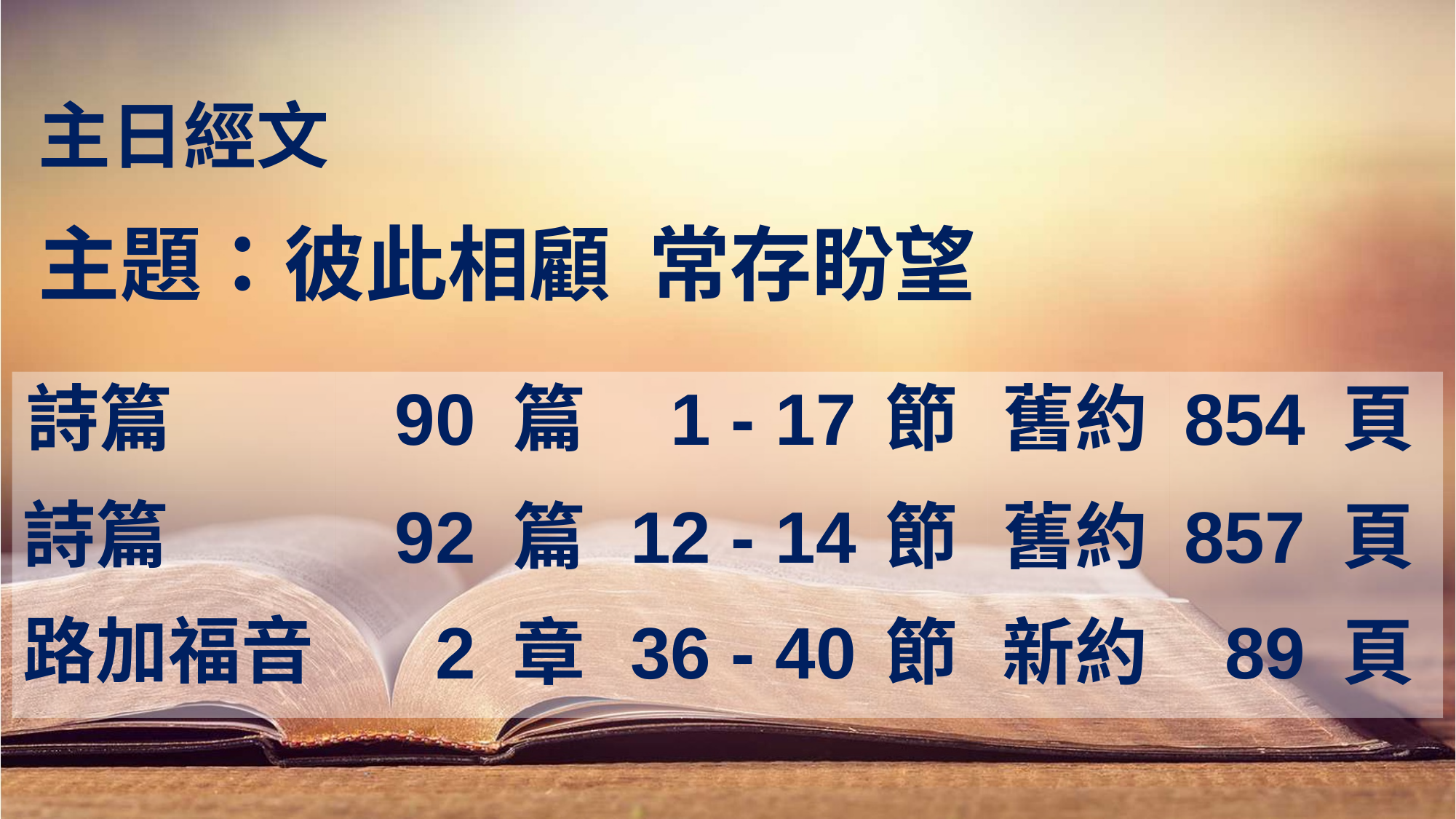

主日經文
主題：彼此相顧  常存盼望

| 詩篇 | 90 篇 | 1 - 17 | 節 | 舊約 | 854 頁 |
| --- | --- | --- | --- | --- | --- |
| 詩篇 | 92 篇 | 12 - 14 | 節 | 舊約 | 857 頁 |
| 路加福音 | 2 章 | 36 - 40 | 節 | 新約 | 89 頁 |